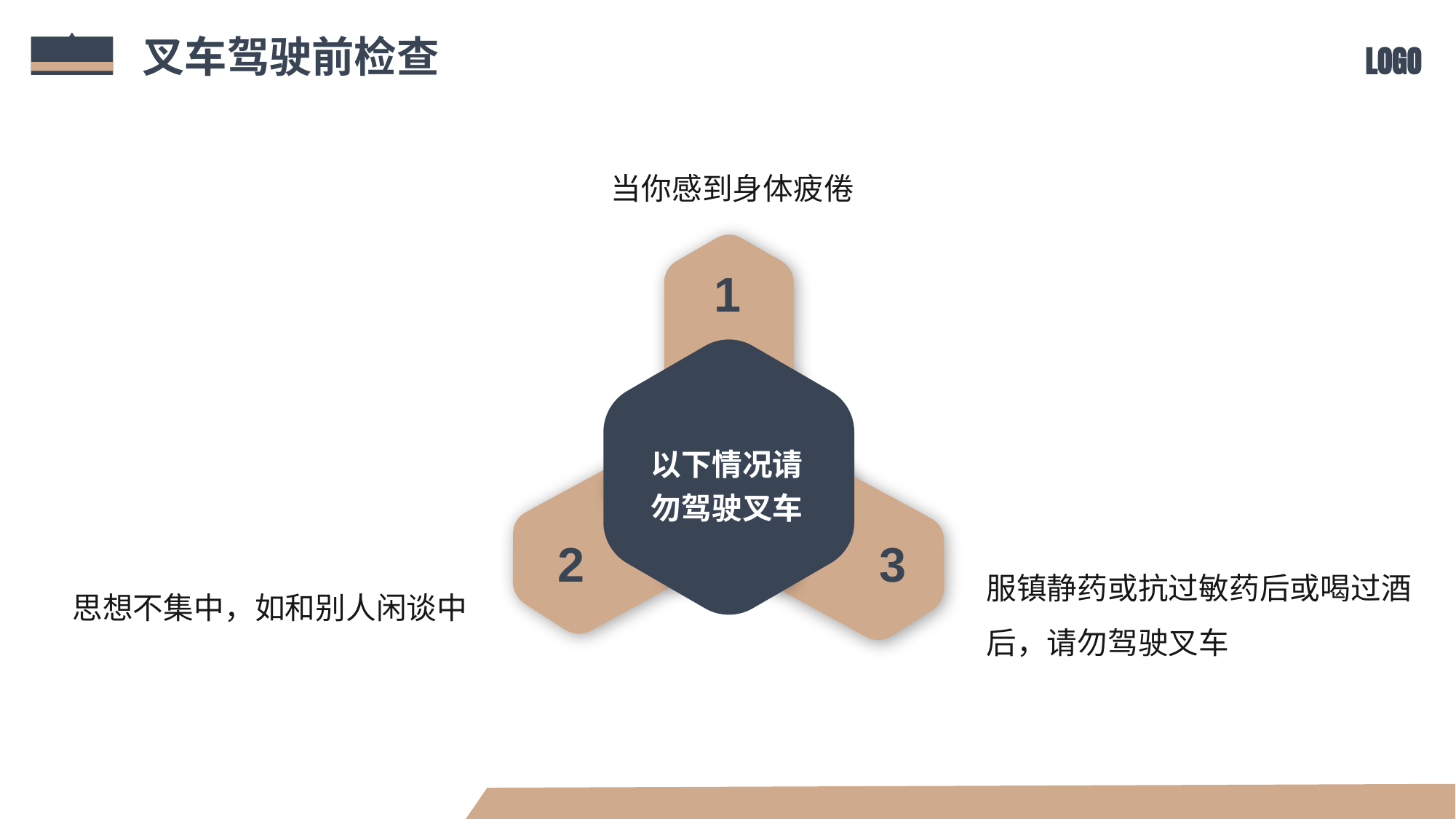

叉车驾驶前检查
当你感到身体疲倦
1

以下情况请勿驾驶叉车

3
2
服镇静药或抗过敏药后或喝过酒后，请勿驾驶叉车
思想不集中，如和别人闲谈中